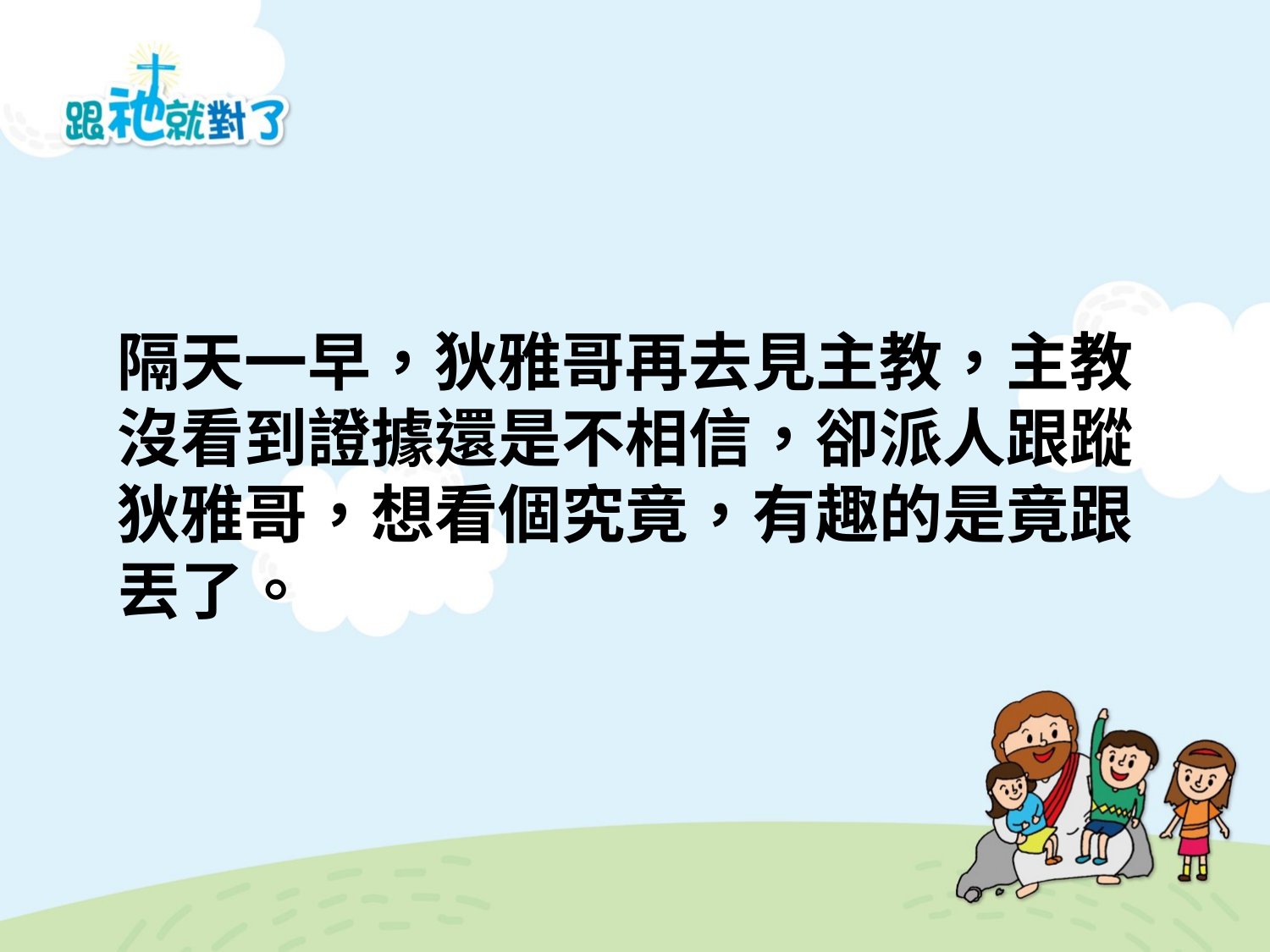

隔天一早，狄雅哥再去見主教，主教沒看到證據還是不相信，卻派人跟蹤狄雅哥，想看個究竟，有趣的是竟跟丟了。